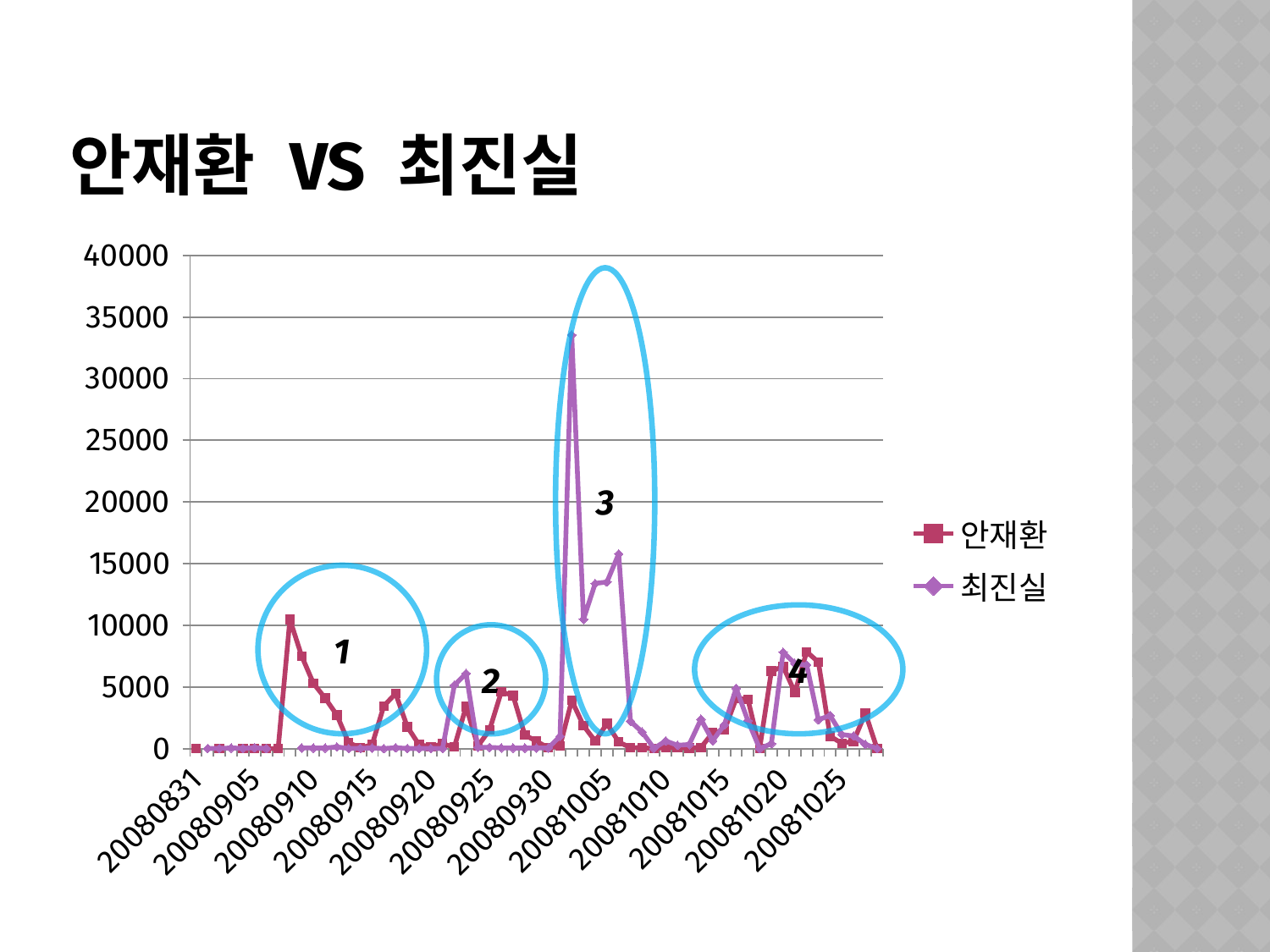

# 안재환 VS 최진실

### Chart

| Category | 안재환 | 최진실 |
|---|---|---|
| 20080831 | 1.0 | None |
| 20080901 | None | 9.0 |
| 20080902 | 1.0 | 13.0 |
| 20080903 | None | 51.0 |
| 20080904 | 1.0 | 22.0 |
| 20080905 | 1.0 | 66.0 |
| 20080906 | 1.0 | 5.0 |
| 20080907 | 2.0 | None |
| 20080908 | 10470.0 | None |
| 20080909 | 7508.0 | 55.0 |
| 20080910 | 5293.0 | 41.0 |
| 20080911 | 4086.0 | 42.0 |
| 20080912 | 2716.0 | 135.0 |
| 20080913 | 477.0 | 6.0 |
| 20080914 | 59.0 | 27.0 |
| 20080915 | 312.0 | 50.0 |
| 20080916 | 3458.0 | 1.0 |
| 20080917 | 4465.0 | 72.0 |
| 20080918 | 1761.0 | 11.0 |
| 20080919 | 311.0 | 12.0 |
| 20080920 | 158.0 | 5.0 |
| 20080921 | 373.0 | 12.0 |
| 20080922 | 134.0 | 5138.0 |
| 20080923 | 3404.0 | 6088.0 |
| 20080924 | 200.0 | 103.0 |
| 20080925 | 1514.0 | 96.0 |
| 20080926 | 4597.0 | 54.0 |
| 20080927 | 4304.0 | 46.0 |
| 20080928 | 1106.0 | 43.0 |
| 20080929 | 590.0 | 46.0 |
| 20080930 | 61.0 | 48.0 |
| 20081001 | 215.0 | 1004.0 |
| 20081002 | 3901.0 | 33543.0 |
| 20081003 | 1863.0 | 10479.0 |
| 20081004 | 606.0 | 13389.0 |
| 20081005 | 2023.0 | 13510.0 |
| 20081006 | 538.0 | 15797.0 |
| 20081007 | 67.0 | 2220.0 |
| 20081008 | 81.0 | 1338.0 |
| 20081009 | 0.0 | 18.0 |
| 20081010 | 93.0 | 619.0 |
| 20081011 | 71.0 | 270.0 |
| 20081012 | 53.0 | 329.0 |
| 20081013 | 90.0 | 2371.0 |
| 20081014 | 1276.0 | 634.0 |
| 20081015 | 1499.0 | 1931.0 |
| 20081016 | 4041.0 | 4885.0 |
| 20081017 | 4007.0 | 2269.0 |
| 20081018 | 2.0 | 0.0 |
| 20081019 | 6277.0 | 399.0 |
| 20081020 | 6650.0 | 7815.0 |
| 20081021 | 4549.0 | 6891.0 |
| 20081022 | 7852.0 | 6786.0 |
| 20081023 | 7016.0 | 2340.0 |
| 20081024 | 1007.0 | 2680.0 |
| 20081025 | 423.0 | 1137.0 |
| 20081026 | 599.0 | 1018.0 |
| 20081027 | 2870.0 | 342.0 |
| 20081028 | 7.0 | 3.0 |
3
1
4
2